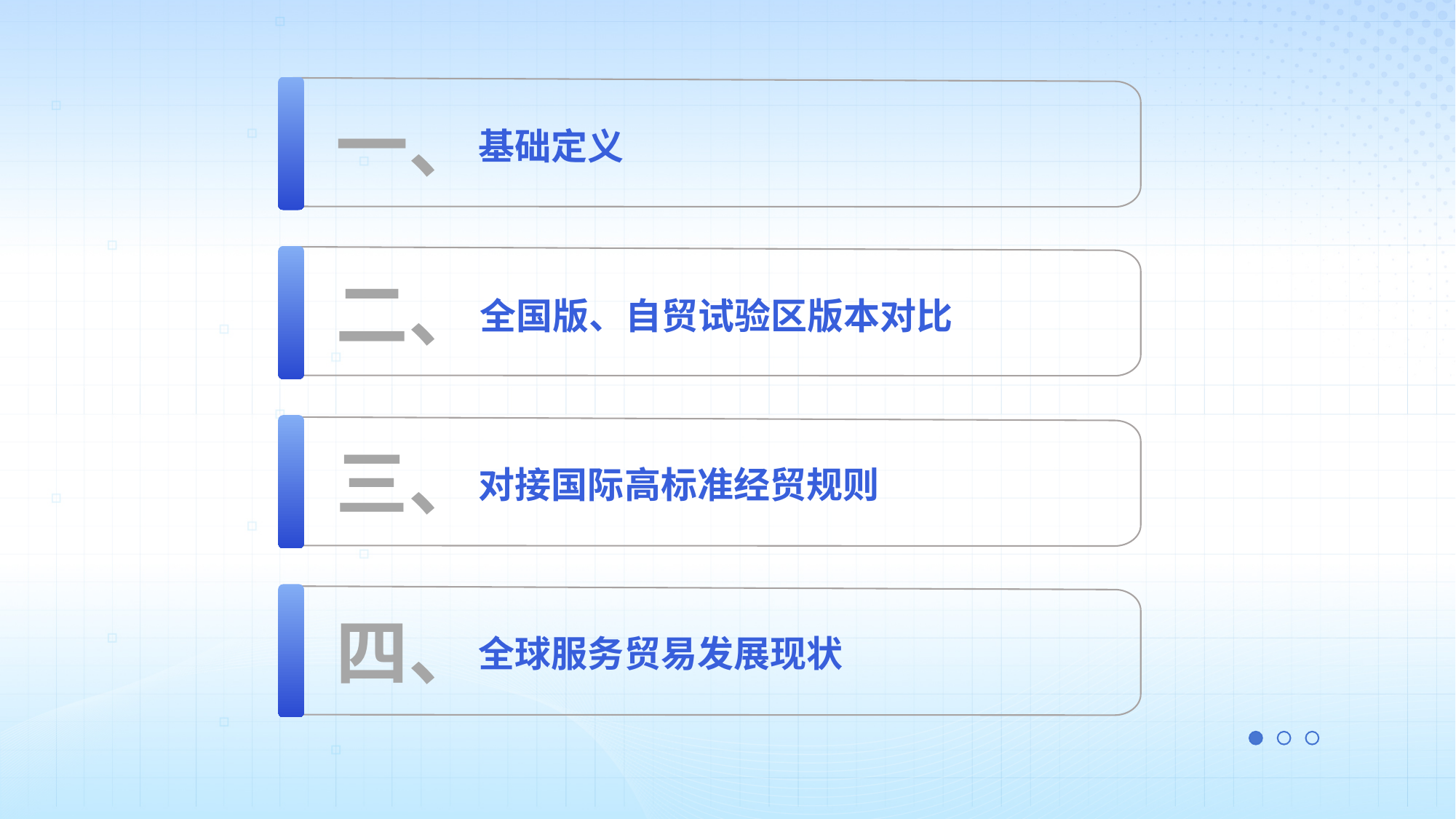

一、
基础定义

二、
全国版、自贸试验区版本对比

三、
对接国际高标准经贸规则

四、
全球服务贸易发展现状